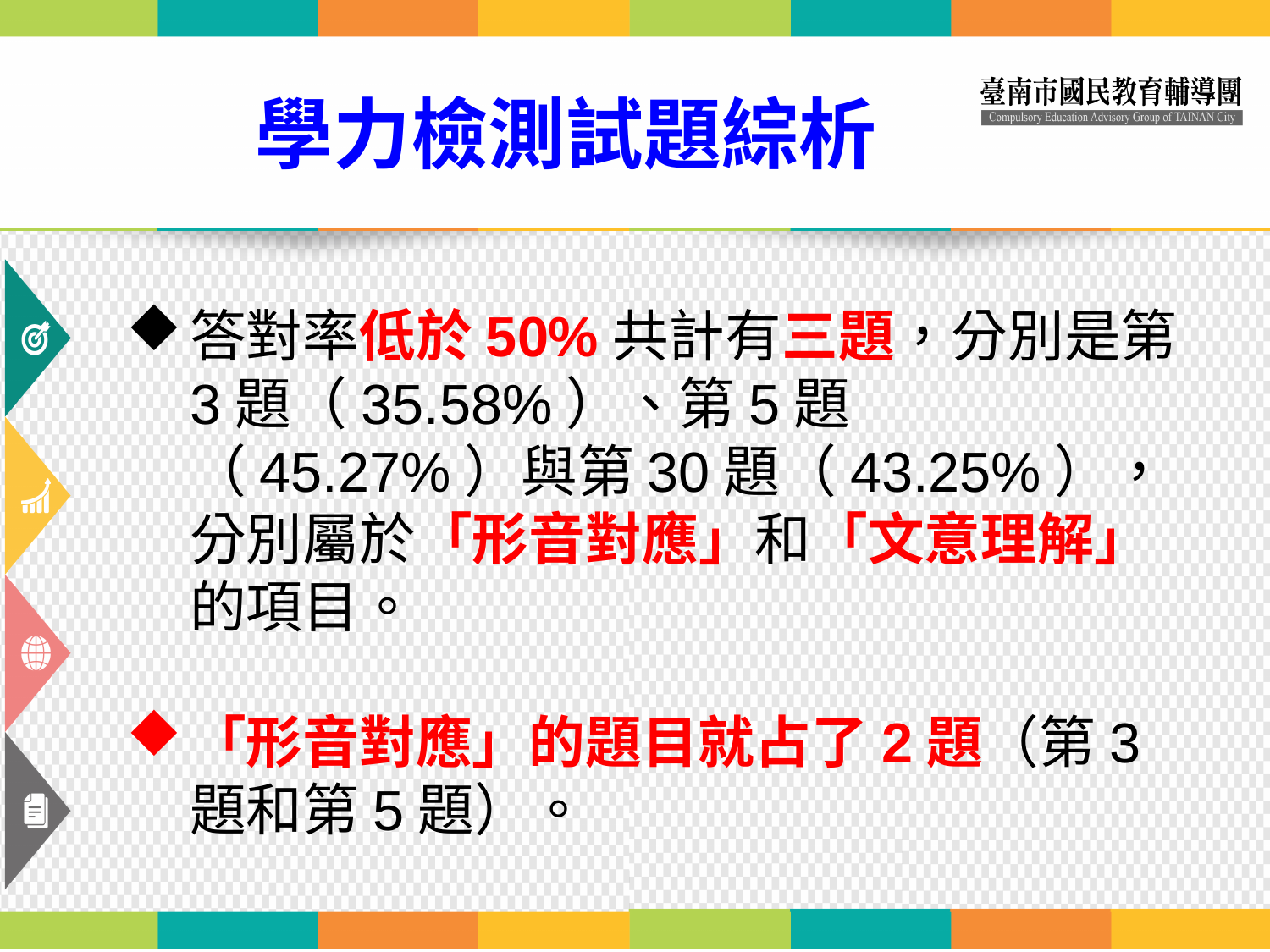

# 學力檢測試題綜析
答對率低於50%共計有三題，分別是第3題（35.58%）、第5題（45.27%）與第30題（43.25%），分別屬於「形音對應」和「文意理解」的項目。

「形音對應」的題目就占了2題（第3題和第5題）。